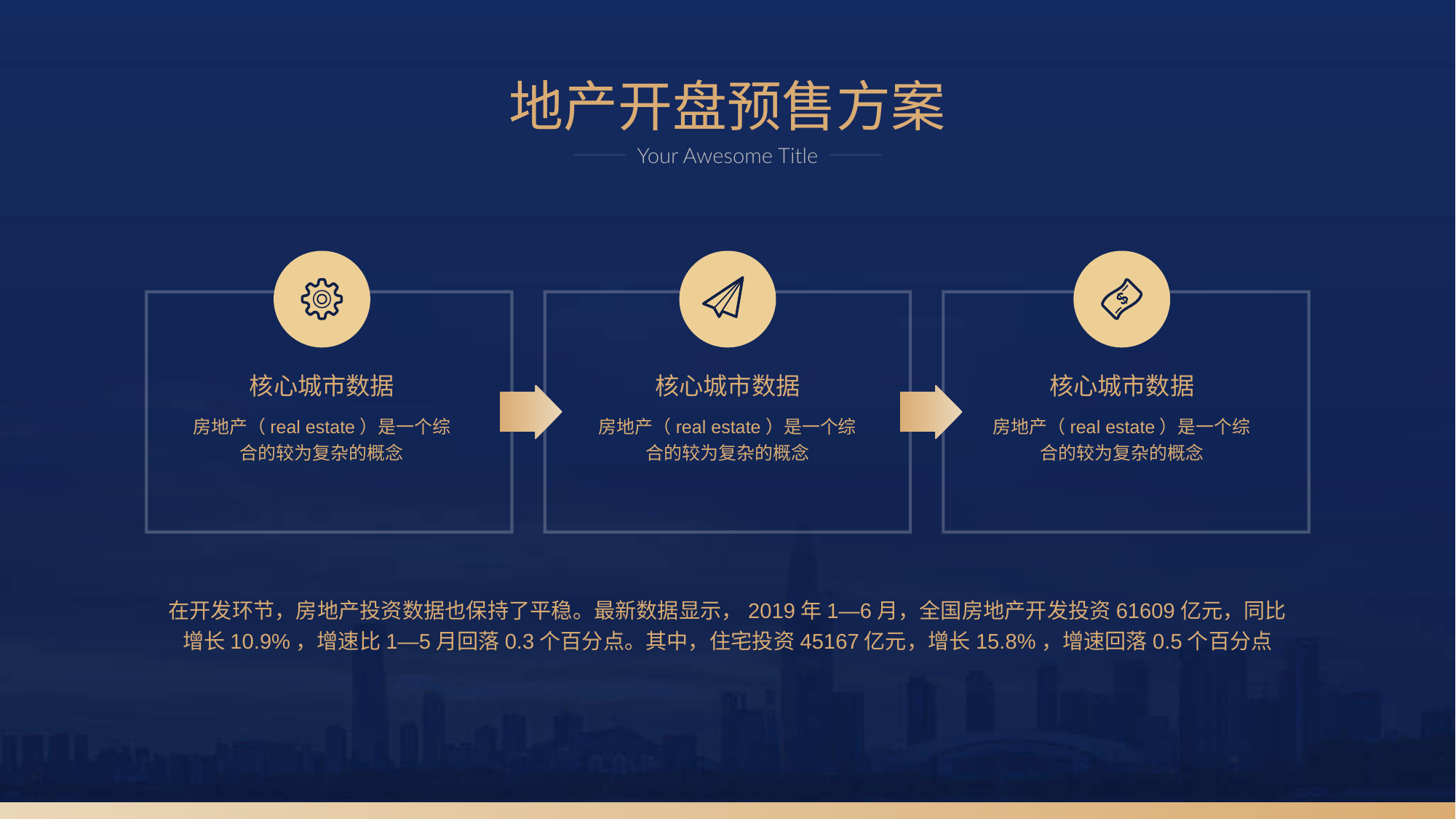

地产开盘预售方案
Your Awesome Title

核心城市数据
核心城市数据
核心城市数据

房地产（real estate）是一个综合的较为复杂的概念
房地产（real estate）是一个综合的较为复杂的概念
房地产（real estate）是一个综合的较为复杂的概念
在开发环节，房地产投资数据也保持了平稳。最新数据显示，2019年1—6月，全国房地产开发投资61609亿元，同比增长10.9%，增速比1—5月回落0.3个百分点。其中，住宅投资45167亿元，增长15.8%，增速回落0.5个百分点